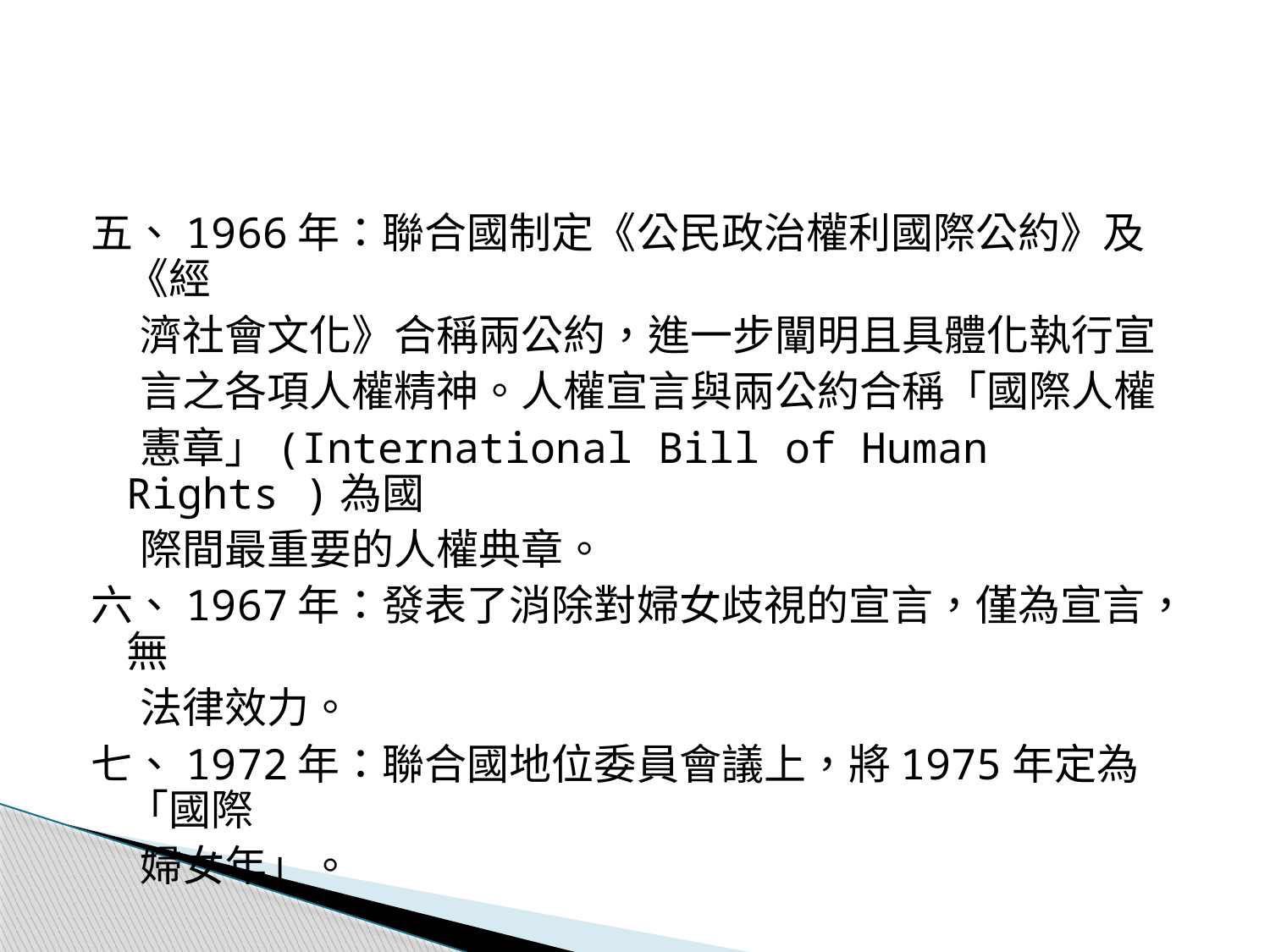

#
五、1966年：聯合國制定《公民政治權利國際公約》及《經
    濟社會文化》合稱兩公約，進一步闡明且具體化執行宣
    言之各項人權精神。人權宣言與兩公約合稱「國際人權
    憲章」(International Bill of Human Rights )為國
    際間最重要的人權典章。
六、1967年：發表了消除對婦女歧視的宣言，僅為宣言，無
    法律效力。
七、1972年：聯合國地位委員會議上，將1975年定為「國際
    婦女年」。